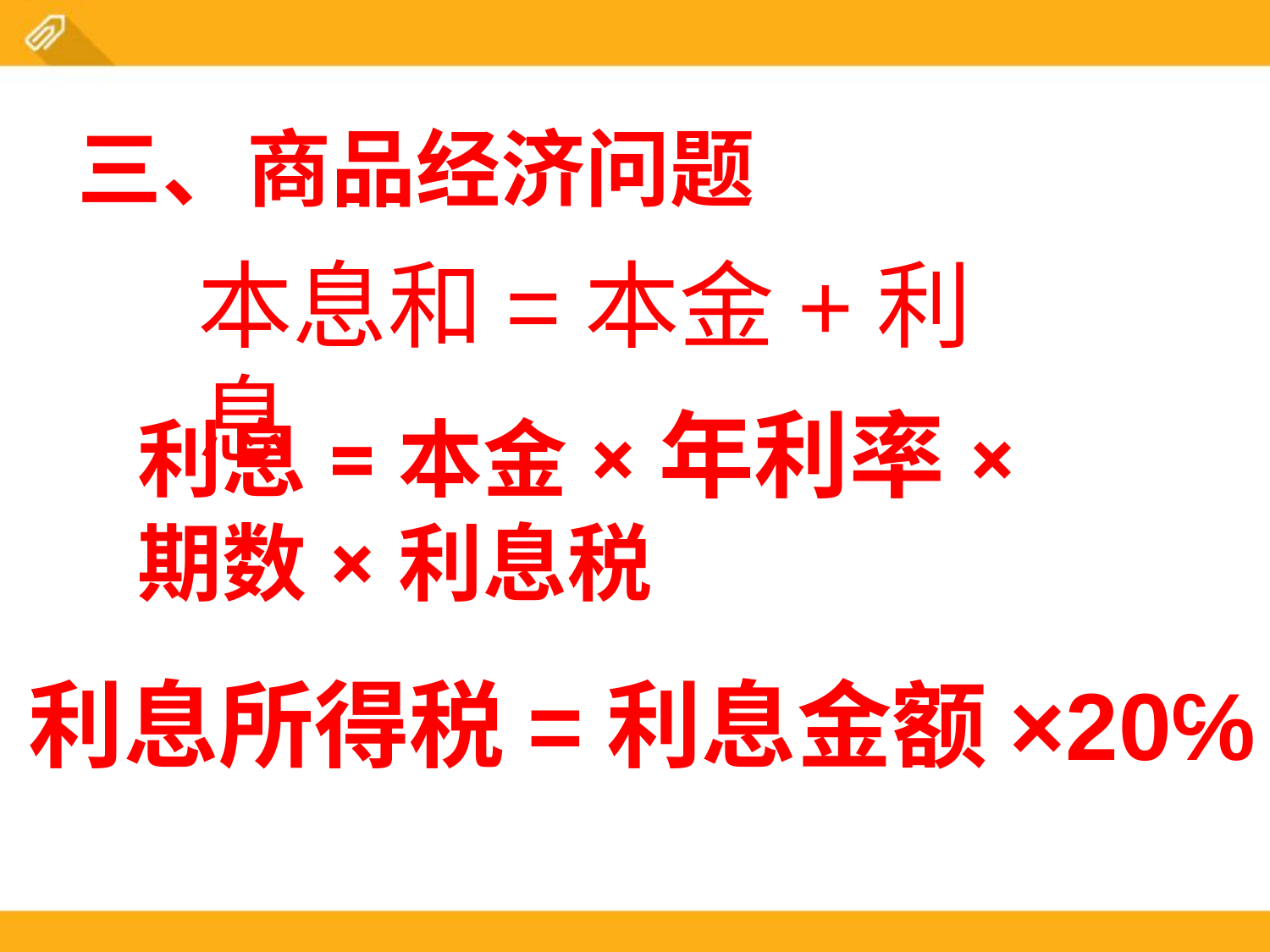

三、商品经济问题
本息和=本金+利息
利息=本金×年利率×期数×利息税
利息所得税=利息金额×20℅